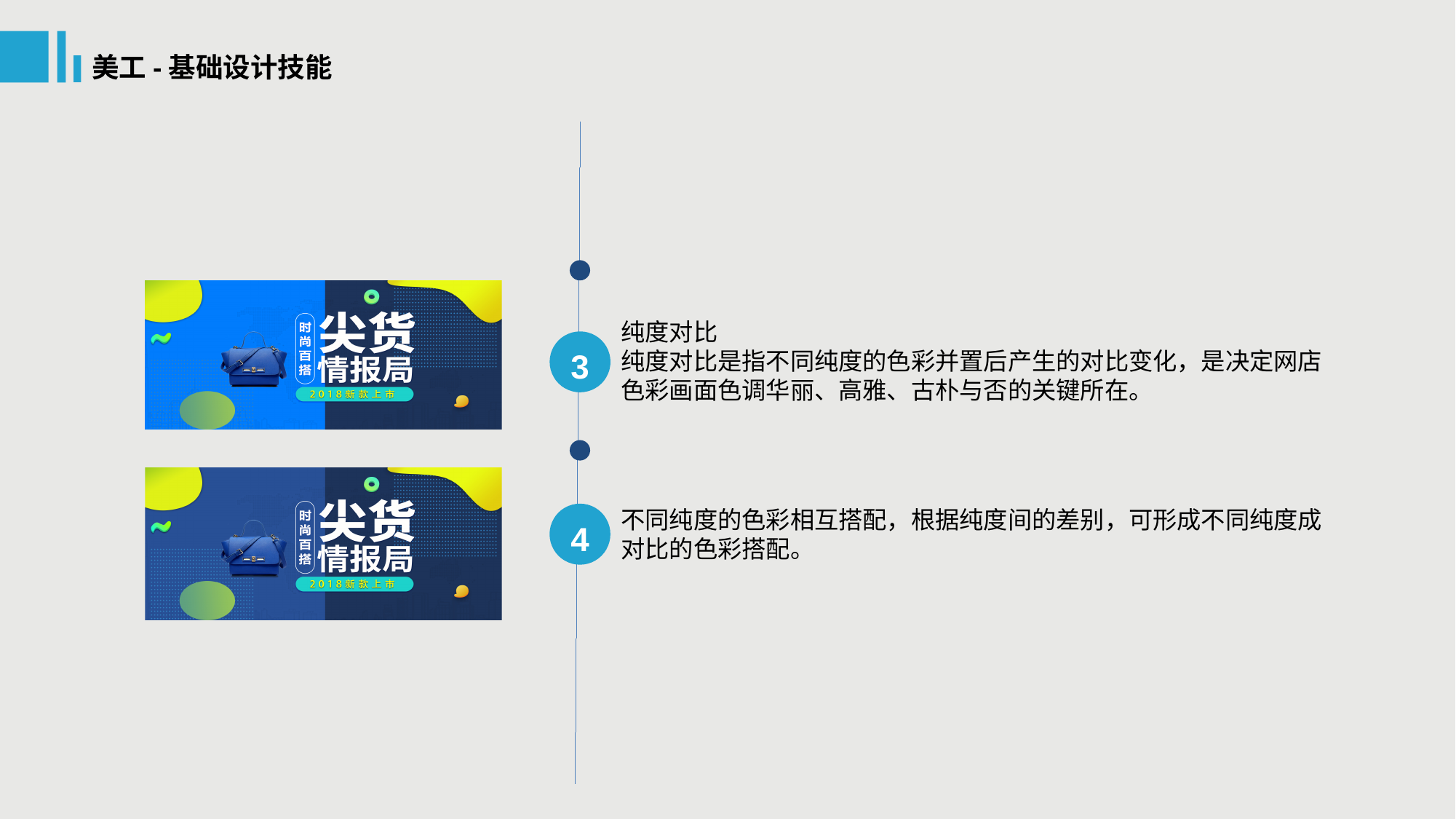

美工-基础设计技能

纯度对比
纯度对比是指不同纯度的色彩并置后产生的对比变化，是决定网店色彩画面色调华丽、高雅、古朴与否的关键所在。
3

不同纯度的色彩相互搭配，根据纯度间的差别，可形成不同纯度成对比的色彩搭配。
4